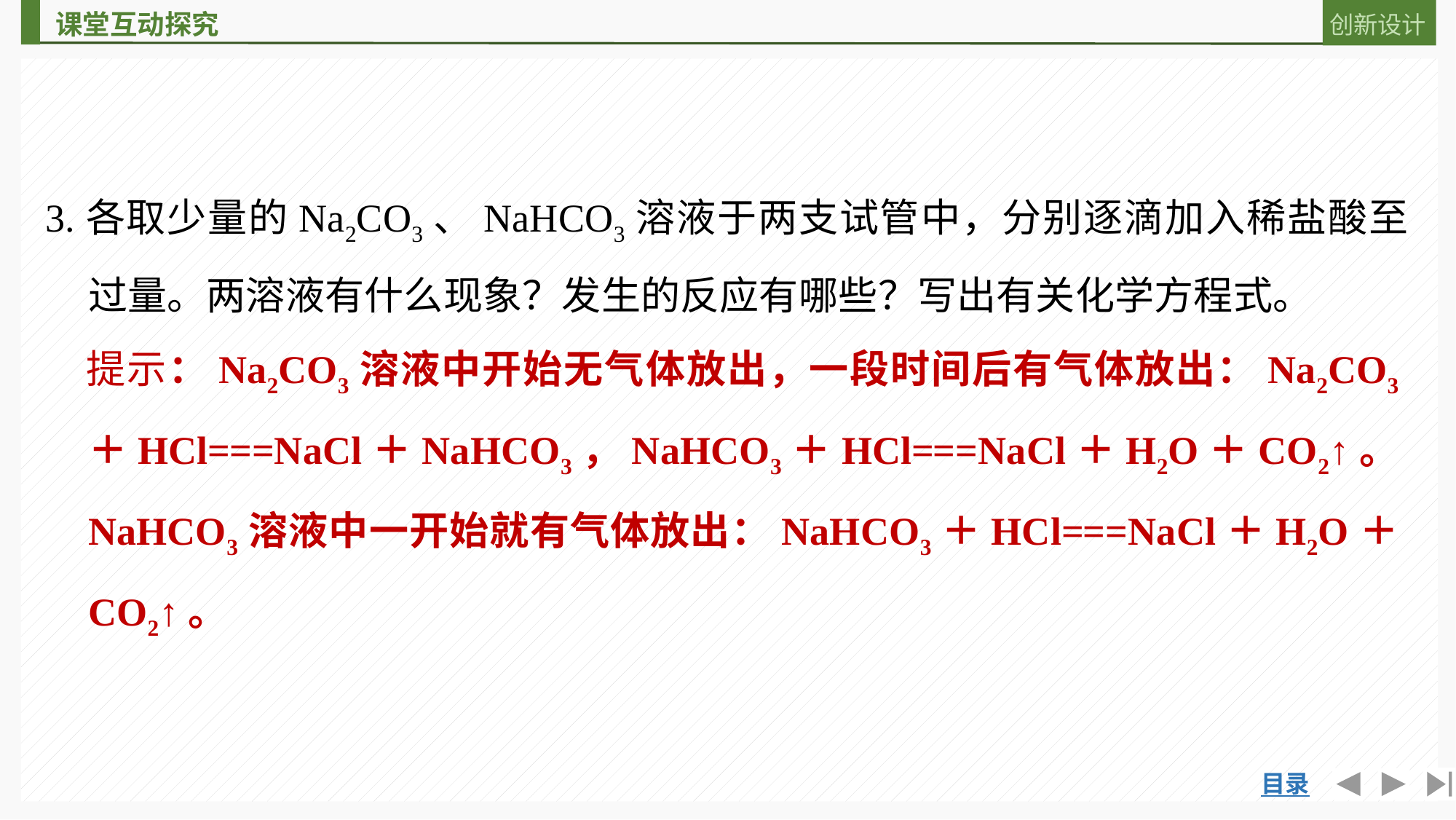

3.各取少量的Na2CO3、NaHCO3溶液于两支试管中，分别逐滴加入稀盐酸至过量。两溶液有什么现象？发生的反应有哪些？写出有关化学方程式。
　提示：Na2CO3溶液中开始无气体放出，一段时间后有气体放出：Na2CO3＋HCl===NaCl＋NaHCO3，NaHCO3＋HCl===NaCl＋H2O＋CO2↑。NaHCO3溶液中一开始就有气体放出：NaHCO3＋HCl===NaCl＋H2O＋CO2↑。